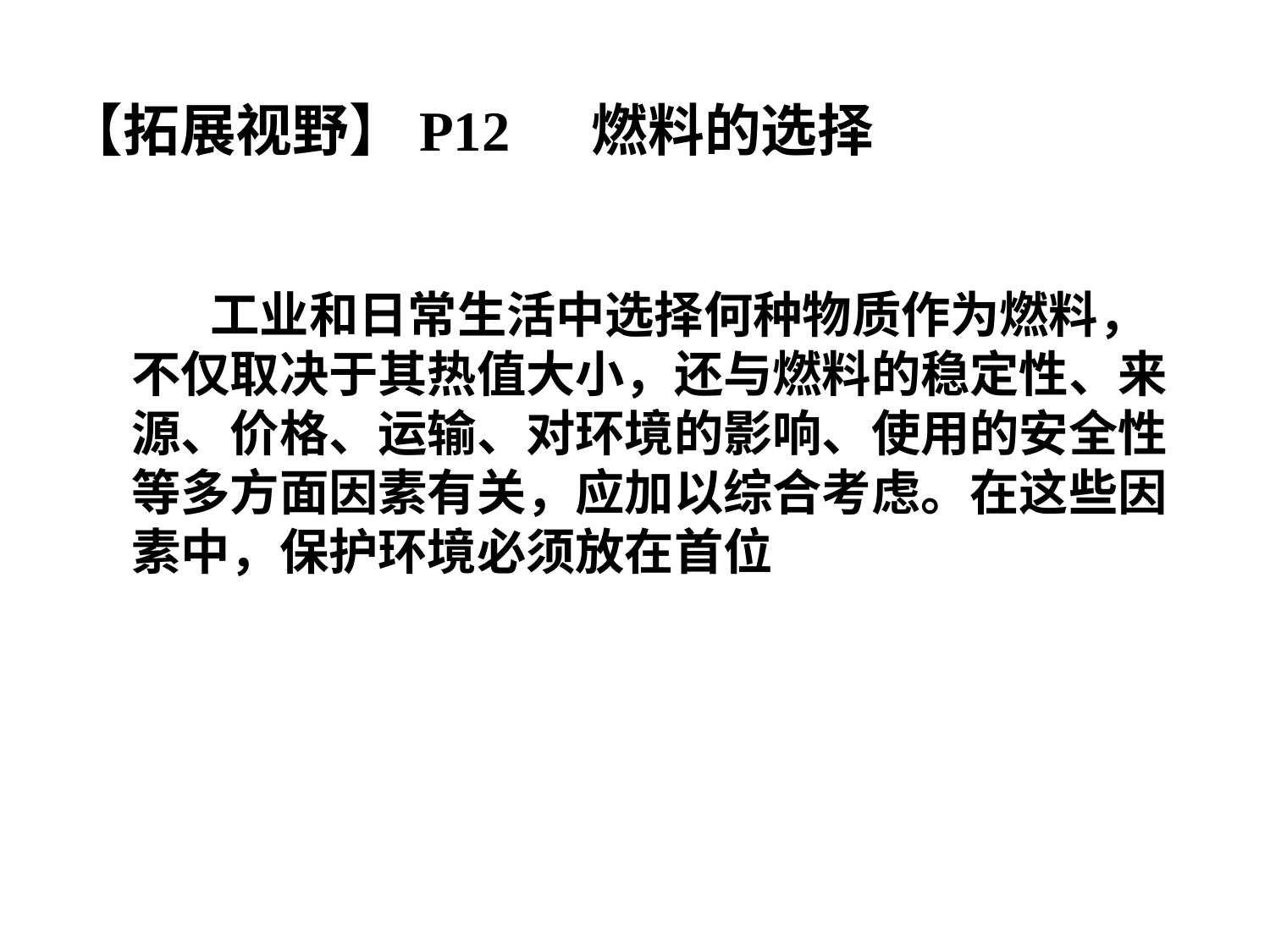

【拓展视野】P12  燃料的选择
      工业和日常生活中选择何种物质作为燃料，不仅取决于其热值大小，还与燃料的稳定性、来源、价格、运输、对环境的影响、使用的安全性等多方面因素有关，应加以综合考虑。在这些因素中，保护环境必须放在首位